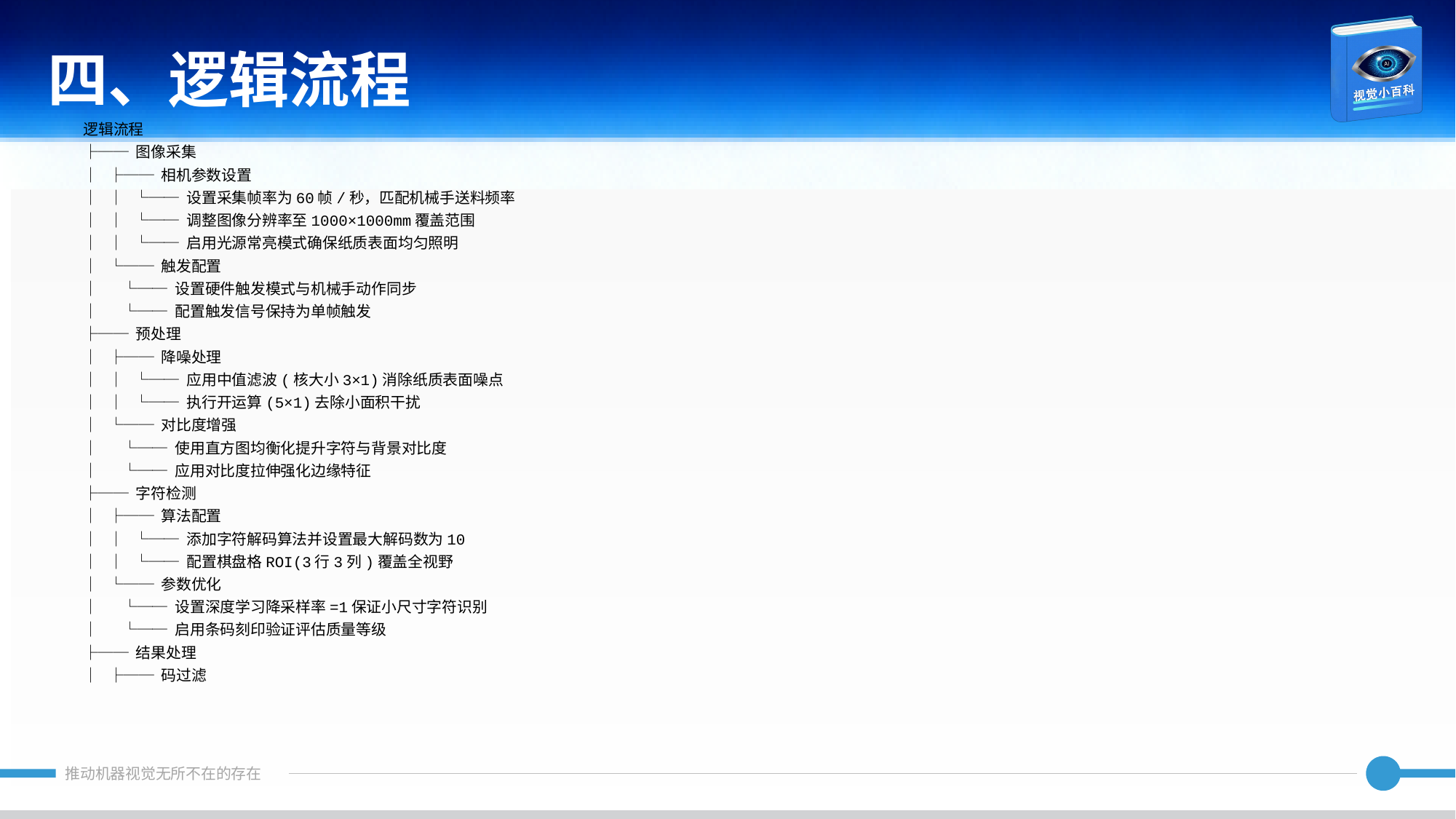

四、逻辑流程

逻辑流程
├── 图像采集
│   ├── 相机参数设置
│   │   └── 设置采集帧率为60帧/秒，匹配机械手送料频率
│   │   └── 调整图像分辨率至1000×1000mm覆盖范围
│   │   └── 启用光源常亮模式确保纸质表面均匀照明
│   └── 触发配置
│       └── 设置硬件触发模式与机械手动作同步
│       └── 配置触发信号保持为单帧触发
├── 预处理
│   ├── 降噪处理
│   │   └── 应用中值滤波(核大小3×1)消除纸质表面噪点
│   │   └── 执行开运算(5×1)去除小面积干扰
│   └── 对比度增强
│       └── 使用直方图均衡化提升字符与背景对比度
│       └── 应用对比度拉伸强化边缘特征
├── 字符检测
│   ├── 算法配置
│   │   └── 添加字符解码算法并设置最大解码数为10
│   │   └── 配置棋盘格ROI(3行3列)覆盖全视野
│   └── 参数优化
│       └── 设置深度学习降采样率=1保证小尺寸字符识别
│       └── 启用条码刻印验证评估质量等级
├── 结果处理
│   ├── 码过滤
8